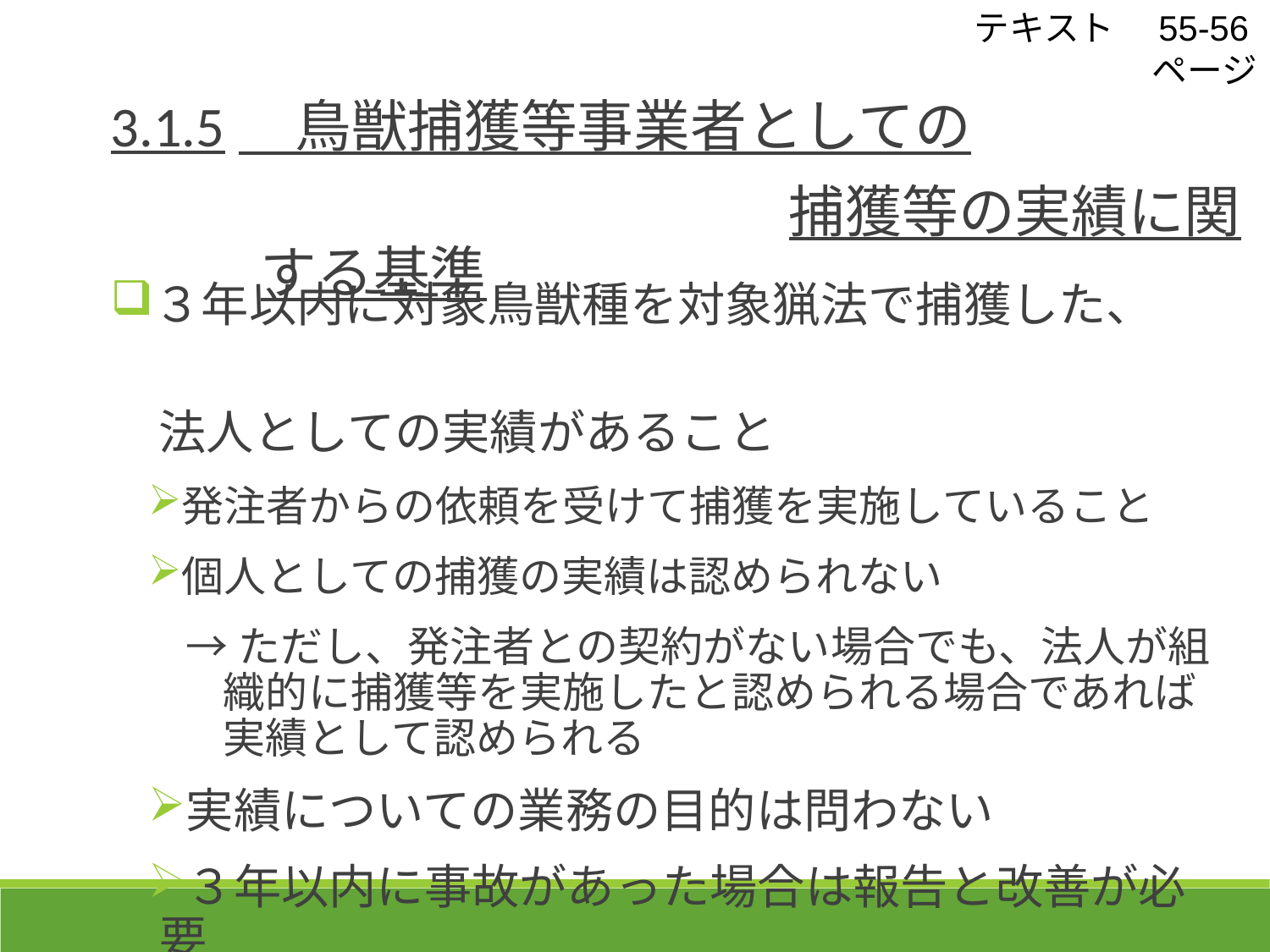

テキスト　55-56ページ
3.1.5　鳥獣捕獲等事業者としての
　　　　　　　　　　　　捕獲等の実績に関する基準
３年以内に対象鳥獣種を対象猟法で捕獲した、
　法人としての実績があること
発注者からの依頼を受けて捕獲を実施していること
個人としての捕獲の実績は認められない
→ただし、発注者との契約がない場合でも、法人が組織的に捕獲等を実施したと認められる場合であれば実績として認められる
実績についての業務の目的は問わない
３年以内に事故があった場合は報告と改善が必要